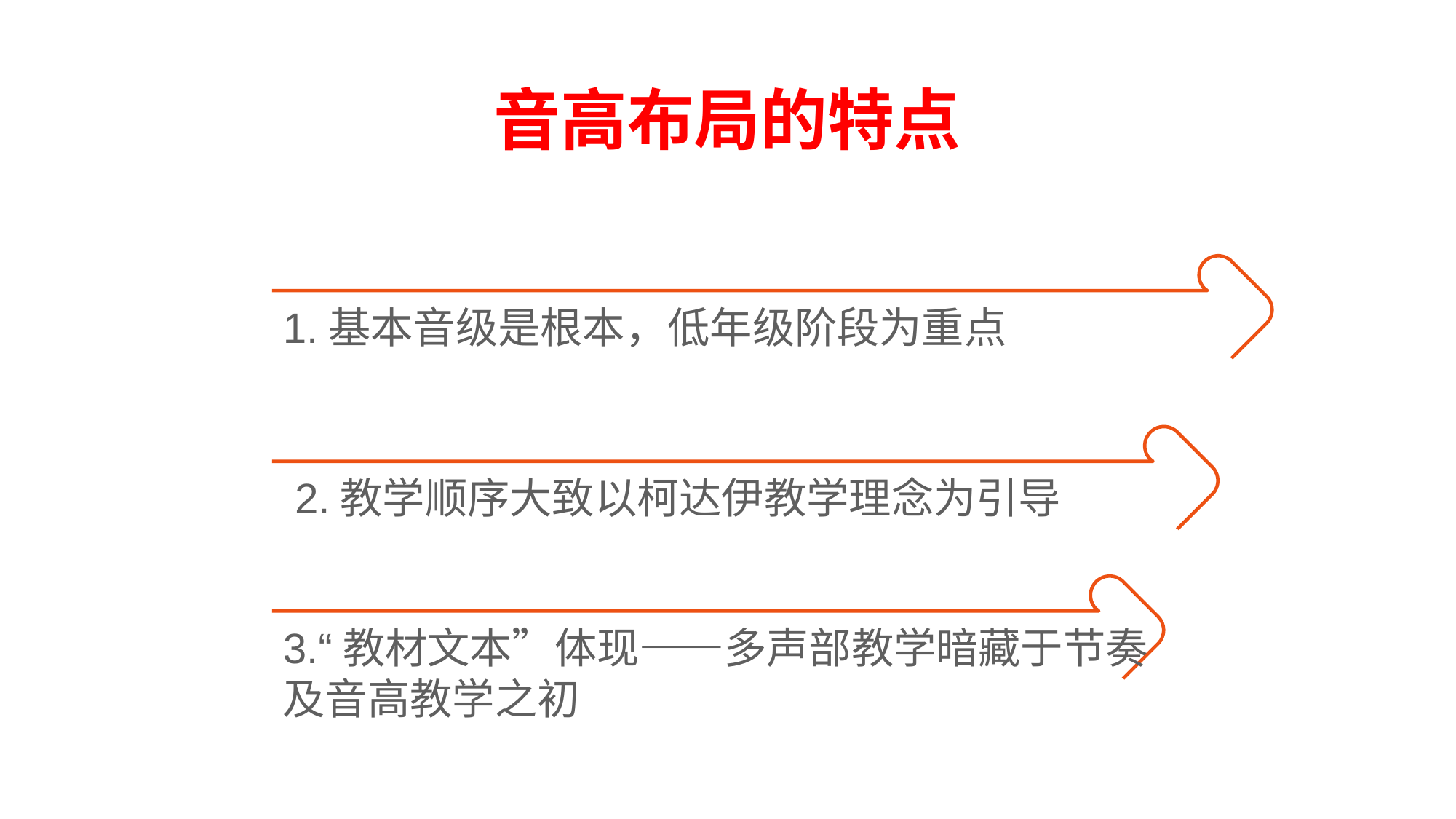

# 音高布局的特点

1.基本音级是根本，低年级阶段为重点
 2.教学顺序大致以柯达伊教学理念为引导

3.“教材文本”体现——多声部教学暗藏于节奏及音高教学之初